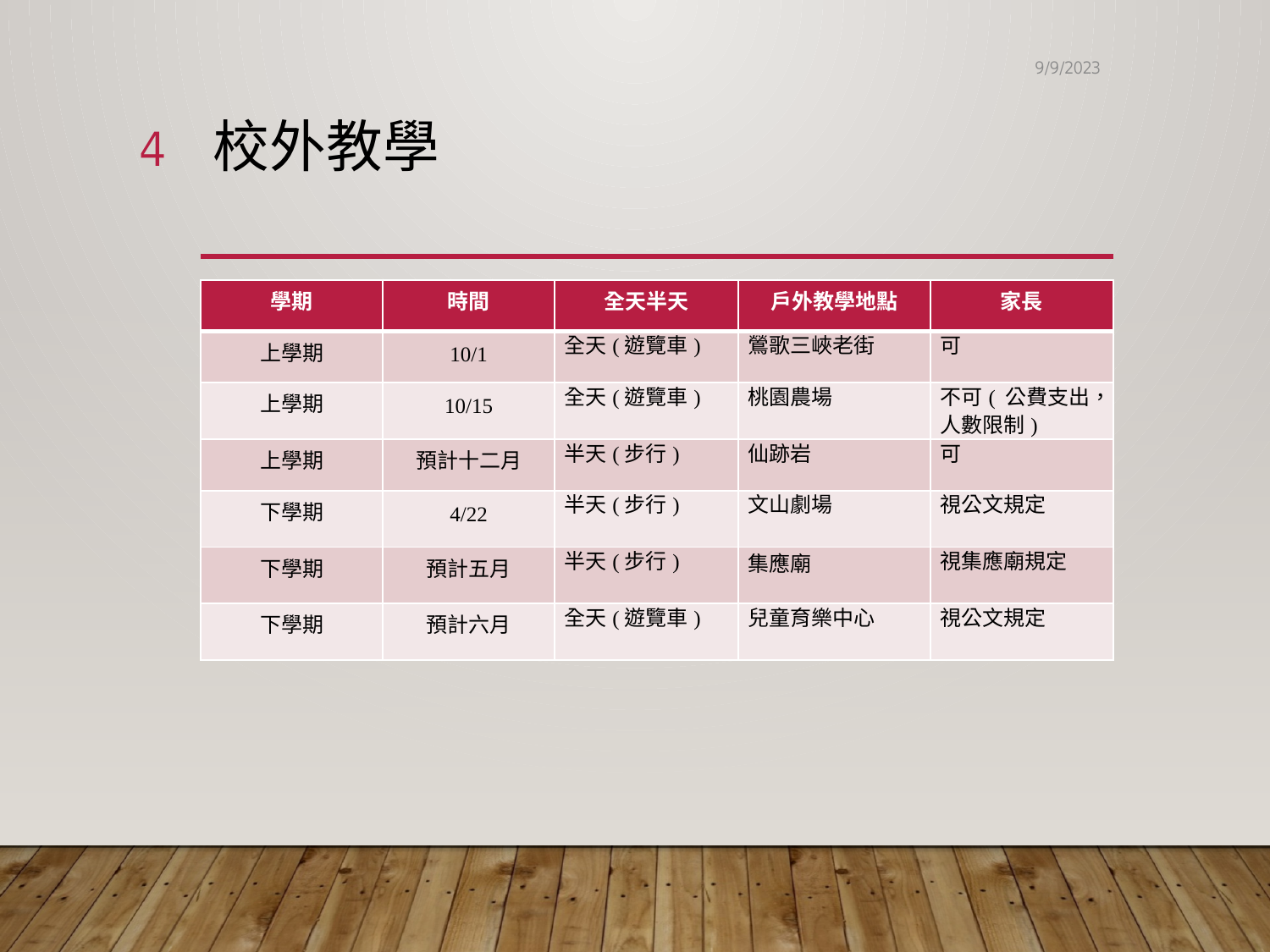

9/9/2023
4
# 校外教學
| 學期 | 時間 | 全天半天 | 戶外教學地點 | 家長 |
| --- | --- | --- | --- | --- |
| 上學期 | 10/1 | 全天(遊覽車) | 鶯歌三峽老街 | 可 |
| 上學期 | 10/15 | 全天(遊覽車) | 桃園農場 | 不可( 公費支出，人數限制) |
| 上學期 | 預計十二月 | 半天(步行) | 仙跡岩 | 可 |
| 下學期 | 4/22 | 半天(步行) | 文山劇場 | 視公文規定 |
| 下學期 | 預計五月 | 半天(步行) | 集應廟 | 視集應廟規定 |
| 下學期 | 預計六月 | 全天(遊覽車) | 兒童育樂中心 | 視公文規定 |